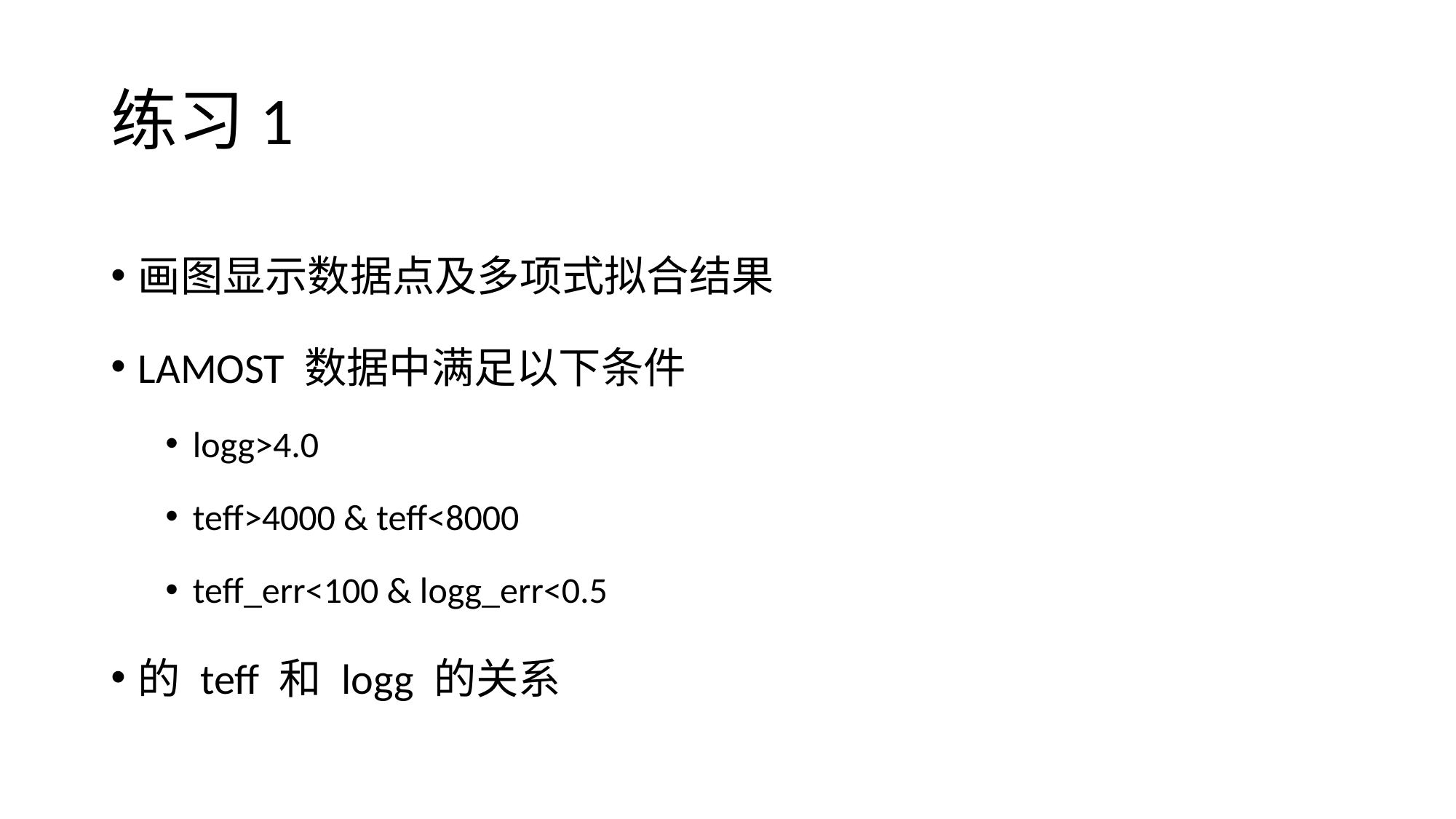

# 练习1
画图显示数据点及多项式拟合结果
LAMOST 数据中满足以下条件
logg>4.0
teff>4000 & teff<8000
teff_err<100 & logg_err<0.5
的 teff 和 logg 的关系